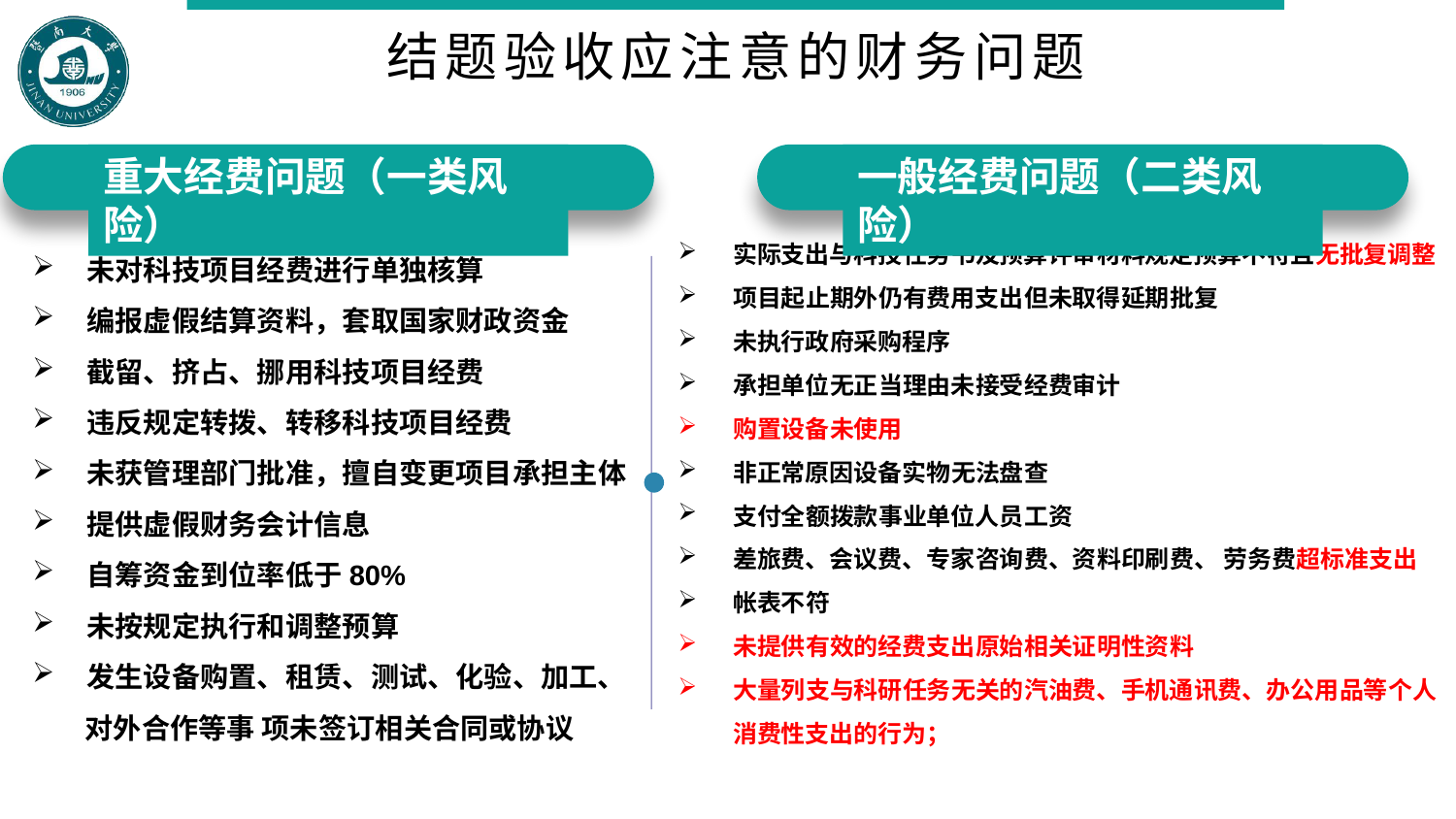

结题验收应注意的财务问题

重大经费问题（一类风险）

一般经费问题（二类风险）

实际支出与科技任务书及预算评审材料规定预算不符且无批复调整
项目起止期外仍有费用支出但未取得延期批复
未执行政府采购程序
承担单位无正当理由未接受经费审计
购置设备未使用
非正常原因设备实物无法盘查
支付全额拨款事业单位人员工资
差旅费、会议费、专家咨询费、资料印刷费、 劳务费超标准支出
帐表不符
未提供有效的经费支出原始相关证明性资料
大量列支与科研任务无关的汽油费、手机通讯费、办公用品等个人消费性支出的行为；
未对科技项目经费进行单独核算
编报虚假结算资料，套取国家财政资金
截留、挤占、挪用科技项目经费
违反规定转拨、转移科技项目经费
未获管理部门批准，擅自变更项目承担主体
提供虚假财务会计信息
自筹资金到位率低于80%
未按规定执行和调整预算
发生设备购置、租赁、测试、化验、加工、
       对外合作等事 项未签订相关合同或协议